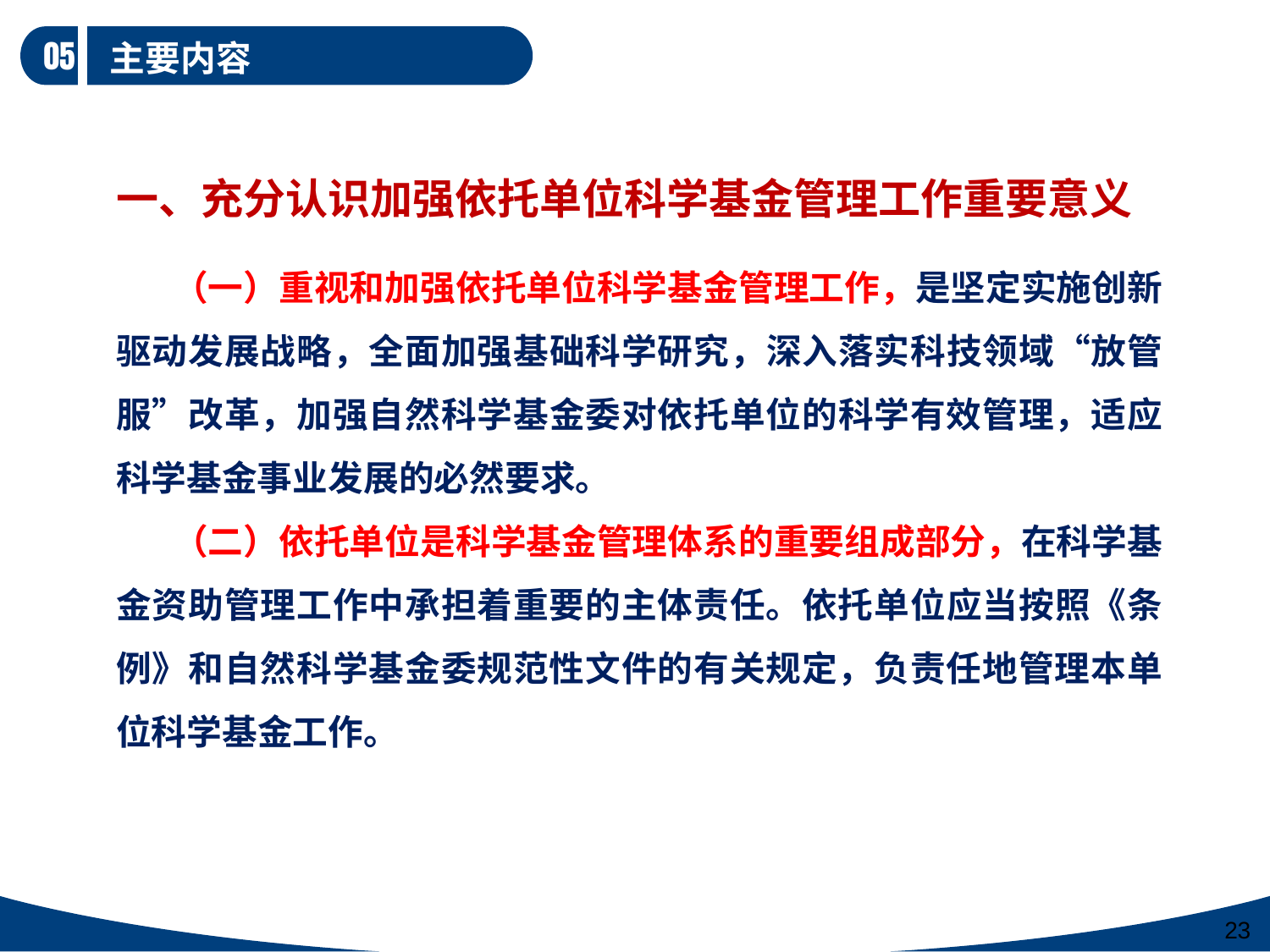

主要内容
05
一、充分认识加强依托单位科学基金管理工作重要意义
      （一）重视和加强依托单位科学基金管理工作，是坚定实施创新驱动发展战略，全面加强基础科学研究，深入落实科技领域“放管服”改革，加强自然科学基金委对依托单位的科学有效管理，适应科学基金事业发展的必然要求。
      （二）依托单位是科学基金管理体系的重要组成部分，在科学基金资助管理工作中承担着重要的主体责任。依托单位应当按照《条例》和自然科学基金委规范性文件的有关规定，负责任地管理本单位科学基金工作。

23